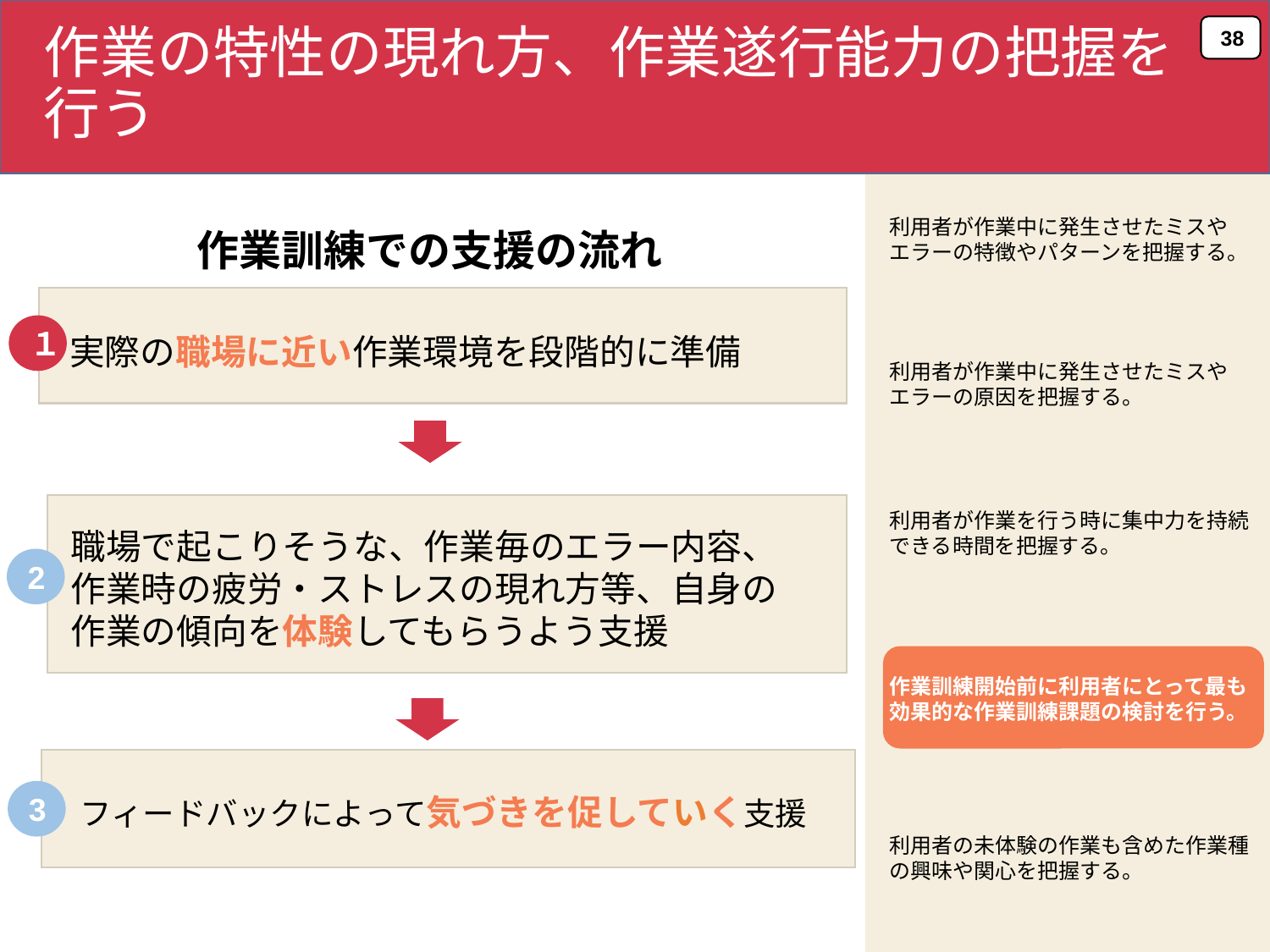

38

作業の特性の現れ方、作業遂行能力の把握を行う

利用者が作業中に発生させたミスやエラーの特徴やパターンを把握する。
作業訓練での支援の流れ

１

職場で起こりそうな、作業毎のエラー内容、作業時の疲労・ストレスの現れ方等、自身の作業の傾向を体験してもらうよう支援
2

3
フィードバックによって気づきを促していく支援
実際の職場に近い作業環境を段階的に準備
利用者が作業中に発生させたミスやエラーの原因を把握する。
利用者が作業を行う時に集中力を持続できる時間を把握する。

作業訓練開始前に利用者にとって最も効果的な作業訓練課題の検討を行う。
利用者の未体験の作業も含めた作業種の興味や関心を把握する。